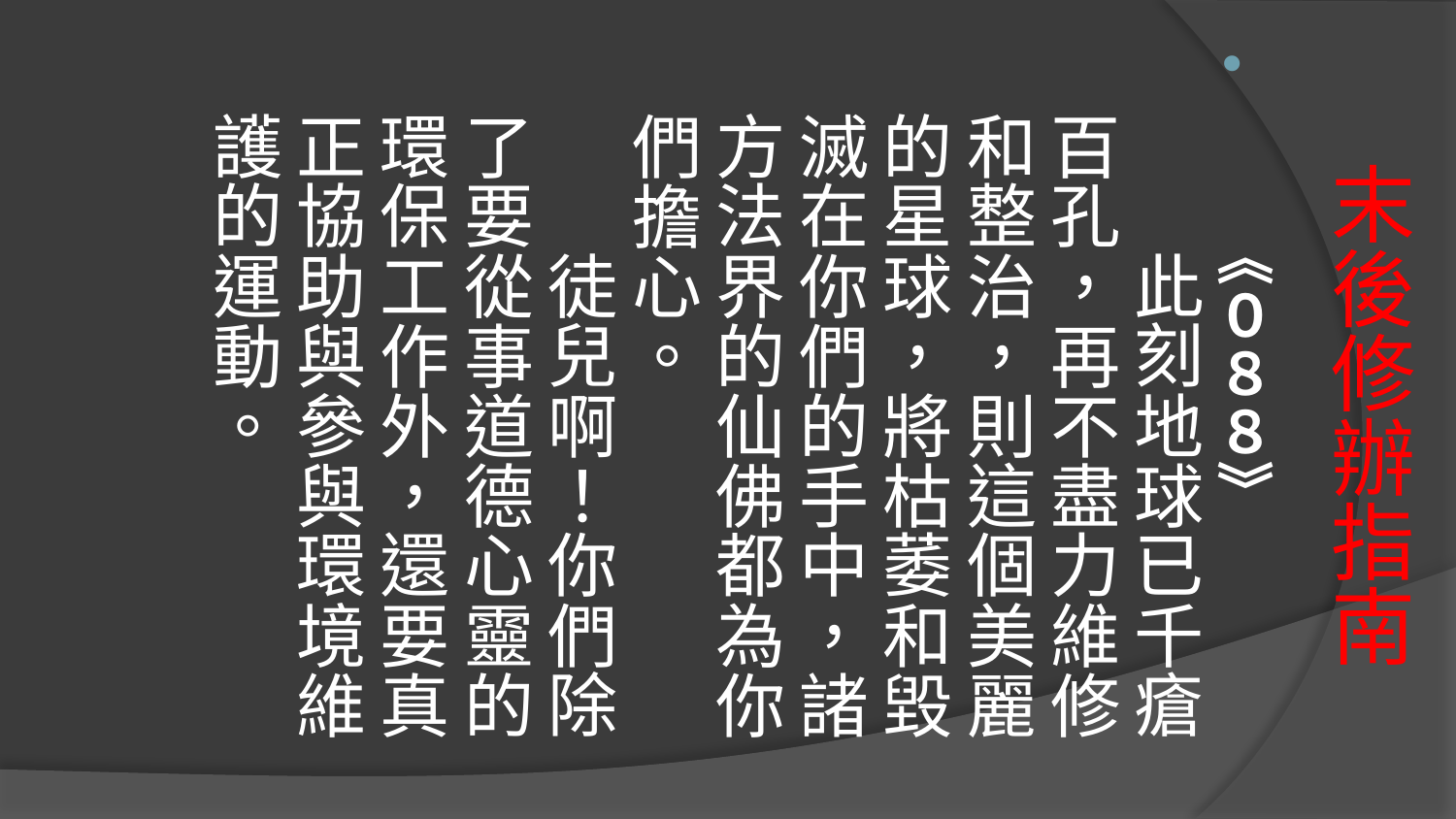

《０８８》
　　此刻地球已千瘡百孔，再不盡力維修和整治，則這個美麗的星球，將枯萎和毀滅在你們的手中，諸方法界的仙佛都為你們擔心。
　　徒兒啊！你們除了要從事道德心靈的環保工作外，還要真正協助與參與環境維護的運動。
# 末後修辦指南